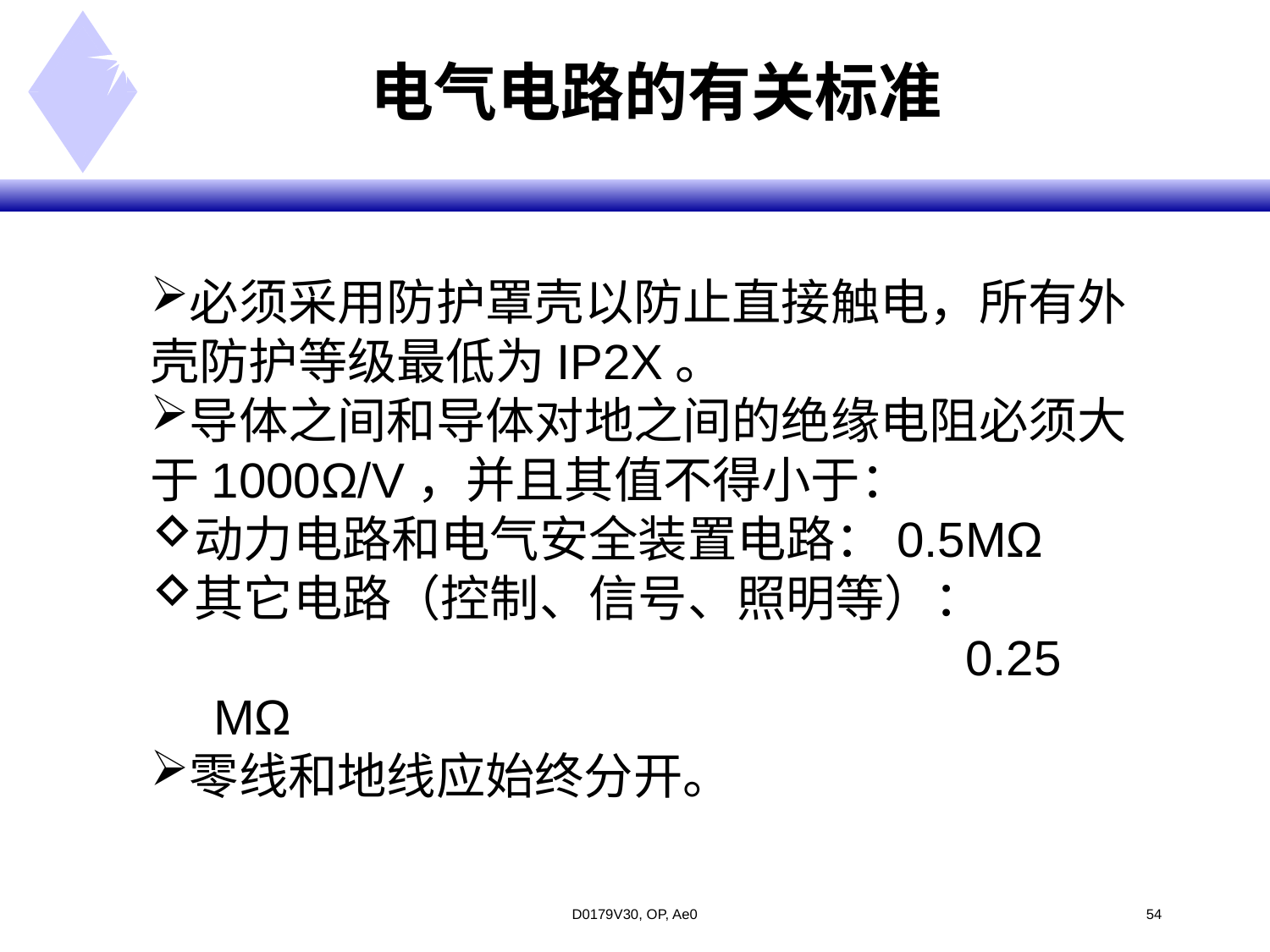

# 电气电路的有关标准
必须采用防护罩壳以防止直接触电，所有外壳防护等级最低为IP2X。
导体之间和导体对地之间的绝缘电阻必须大于1000Ω/V，并且其值不得小于：
动力电路和电气安全装置电路：0.5MΩ
其它电路（控制、信号、照明等）：
                                                  0.25 MΩ
零线和地线应始终分开。
D0179V30, OP, Ae0
54